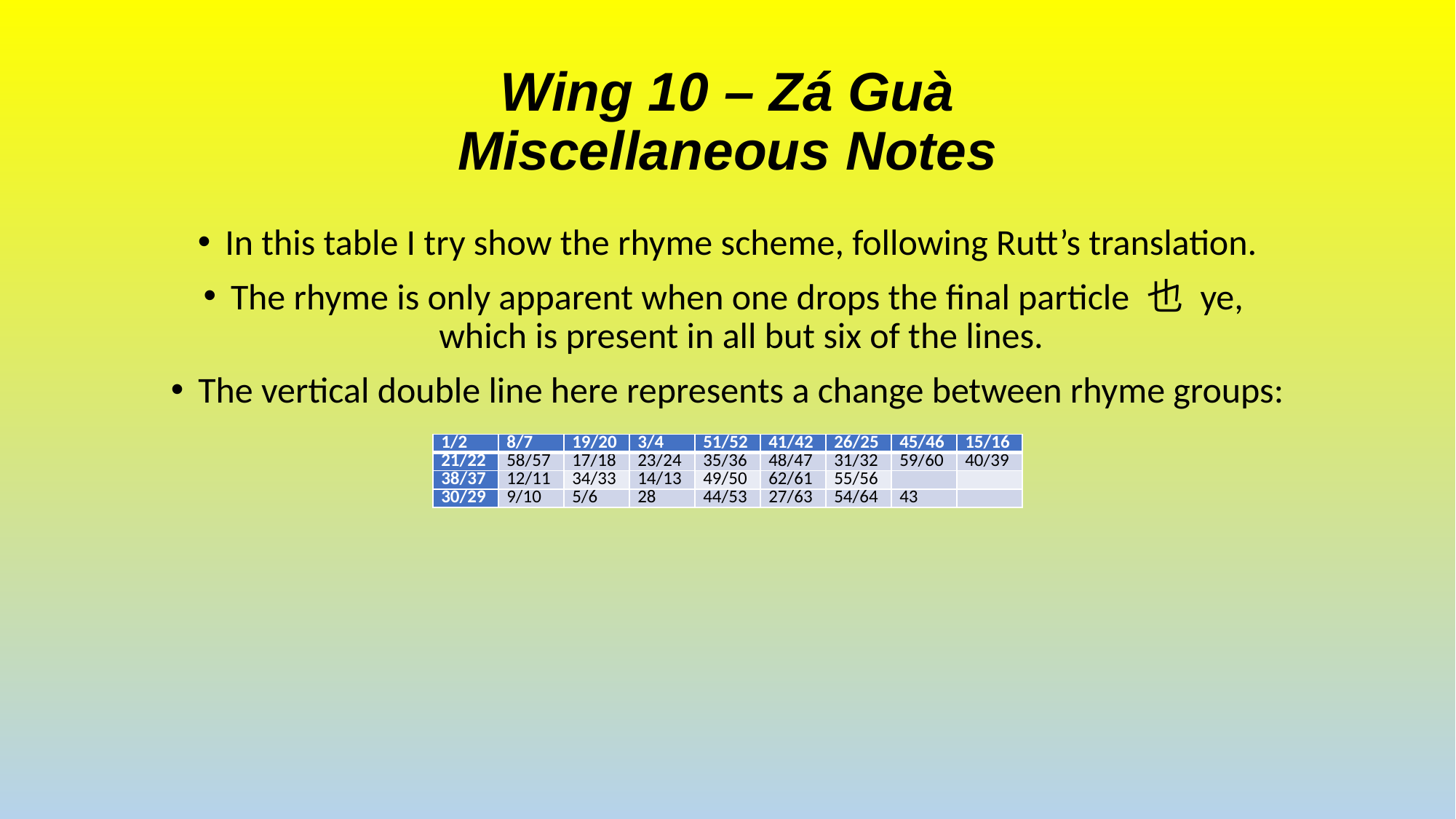

# Wing 10 – Zá Guà Miscellaneous Notes
In this table I try show the rhyme scheme, following Rutt’s translation.
The rhyme is only apparent when one drops the final particle 也 ye,
which is present in all but six of the lines.
The vertical double line here represents a change between rhyme groups:

| 1/2 | 8/7 | 19/20 | 3/4 | 51/52 | 41/42 | 26/25 | 45/46 | 15/16 |
| --- | --- | --- | --- | --- | --- | --- | --- | --- |
| 21/22 | 58/57 | 17/18 | 23/24 | 35/36 | 48/47 | 31/32 | 59/60 | 40/39 |
| 38/37 | 12/11 | 34/33 | 14/13 | 49/50 | 62/61 | 55/56 |  |  |
| 30/29 | 9/10 | 5/6 | 28 | 44/53 | 27/63 | 54/64 | 43 |  |